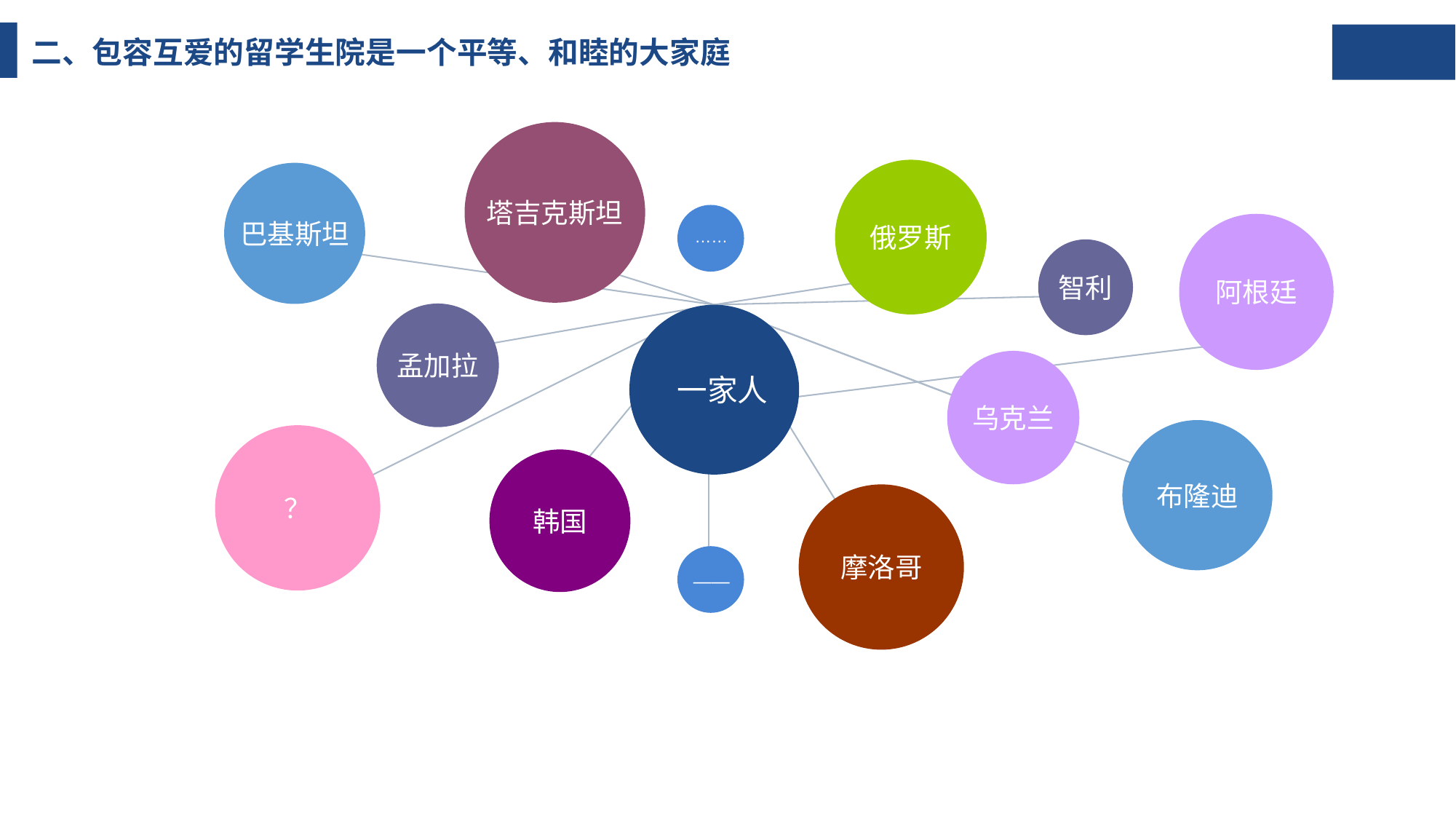

二、包容互爱的留学生院是一个平等、和睦的大家庭
塔吉克斯坦
俄罗斯
巴基斯坦

阿根廷
……
智利
孟加拉
      一家人
乌克兰
布隆迪
？
韩国
摩洛哥

——